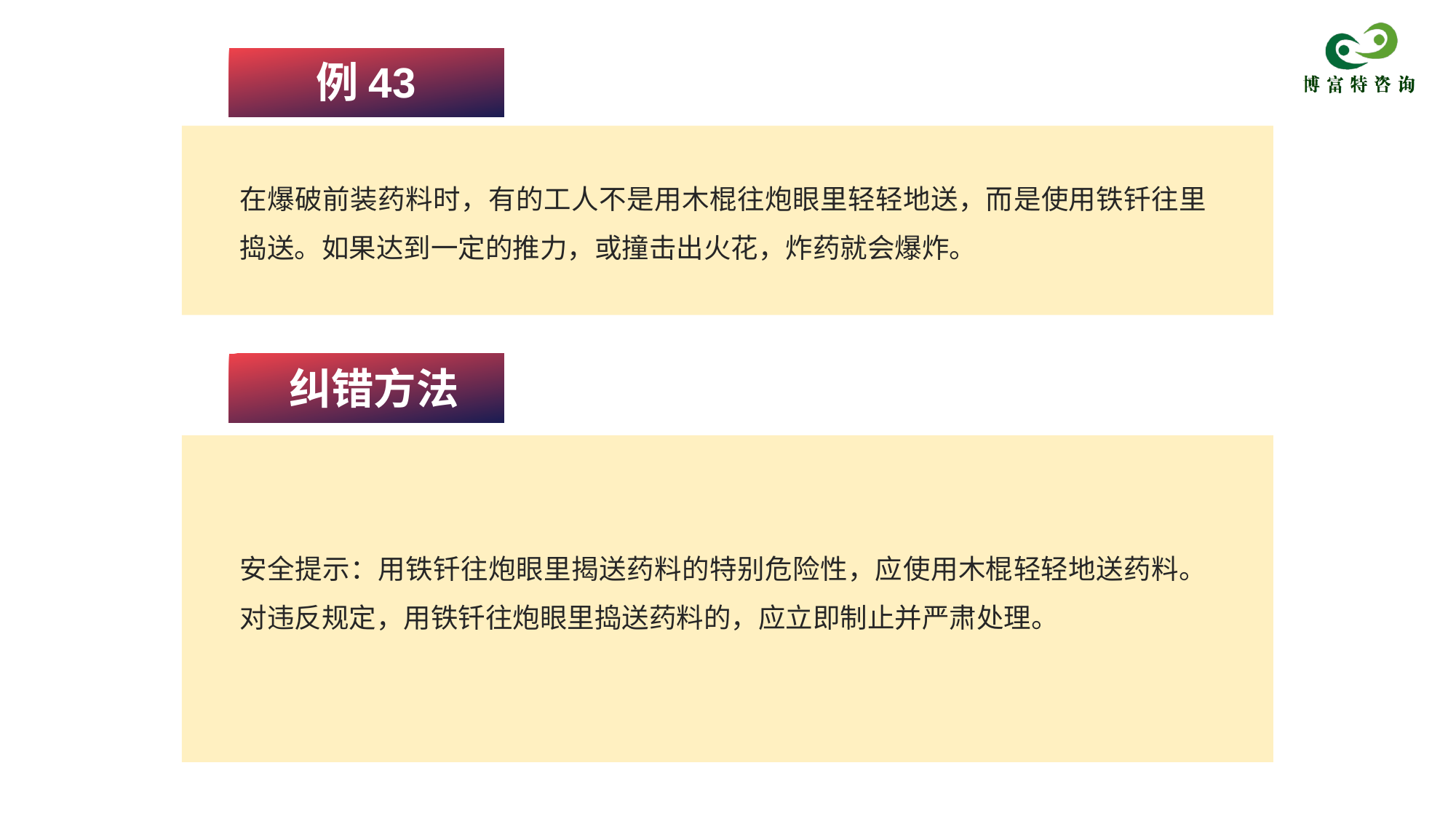

例43

在爆破前装药料时，有的工人不是用木棍往炮眼里轻轻地送，而是使用铁钎往里捣送。如果达到一定的推力，或撞击出火花，炸药就会爆炸。

纠错方法

安全提示：用铁钎往炮眼里揭送药料的特别危险性，应使用木棍轻轻地送药料。对违反规定，用铁钎往炮眼里捣送药料的，应立即制止并严肃处理。